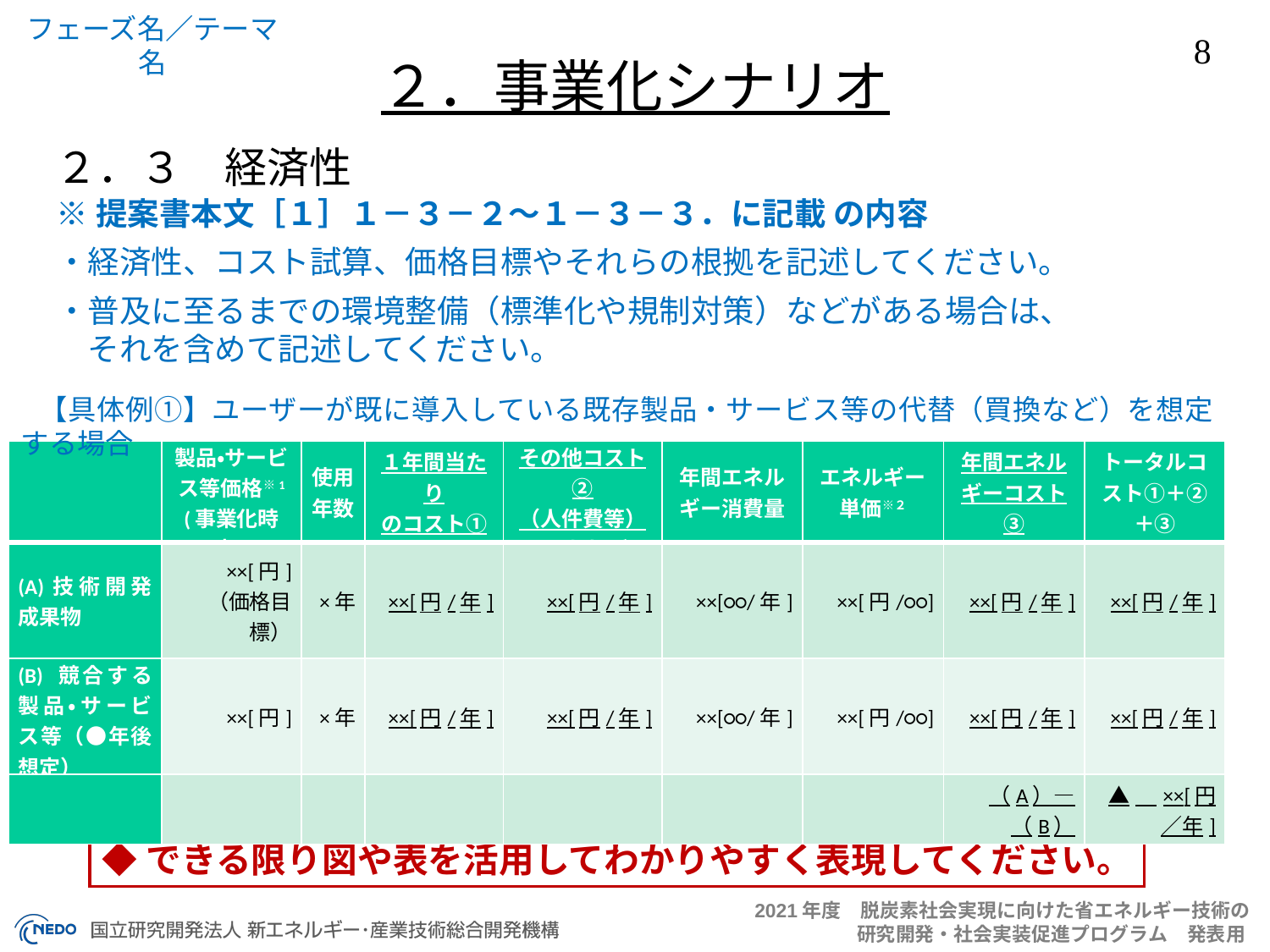

２．事業化シナリオ
２．３　経済性
※提案書本文［１］１－３－２～１－３－３．に記載 の内容
・経済性、コスト試算、価格目標やそれらの根拠を記述してください。
・普及に至るまでの環境整備（標準化や規制対策）などがある場合は、
　それを含めて記述してください。
【具体例①】ユーザーが既に導入している既存製品・サービス等の代替（買換など）を想定する場合
|  | 製品・サービス等価格※1 (事業化時点) | 使用年数 | １年間当たり のコスト① | その他コスト② （人件費等） ※あれば | 年間エネルギー消費量 | エネルギー単価※２ | 年間エネルギーコスト③ | トータルコスト①＋②＋③ |
| --- | --- | --- | --- | --- | --- | --- | --- | --- |
| (A)技術開発成果物 | ××[円] （価格目標） | ×年 | ××[円/年] | ××[円/年] | ××[○○/年] | ××[円/○○] | ××[円/年] | ××[円/年] |
| (B) 競合する製品・サービス等（●年後想定） | ××[円] | ×年 | ××[円/年] | ××[円/年] | ××[○○/年] | ××[円/○○] | ××[円/年] | ××[円/年] |
|  |  |  |  |  |  |  | （A）―（B） | ▲　××[円／年] |
◆できる限り図や表を活用してわかりやすく表現してください。